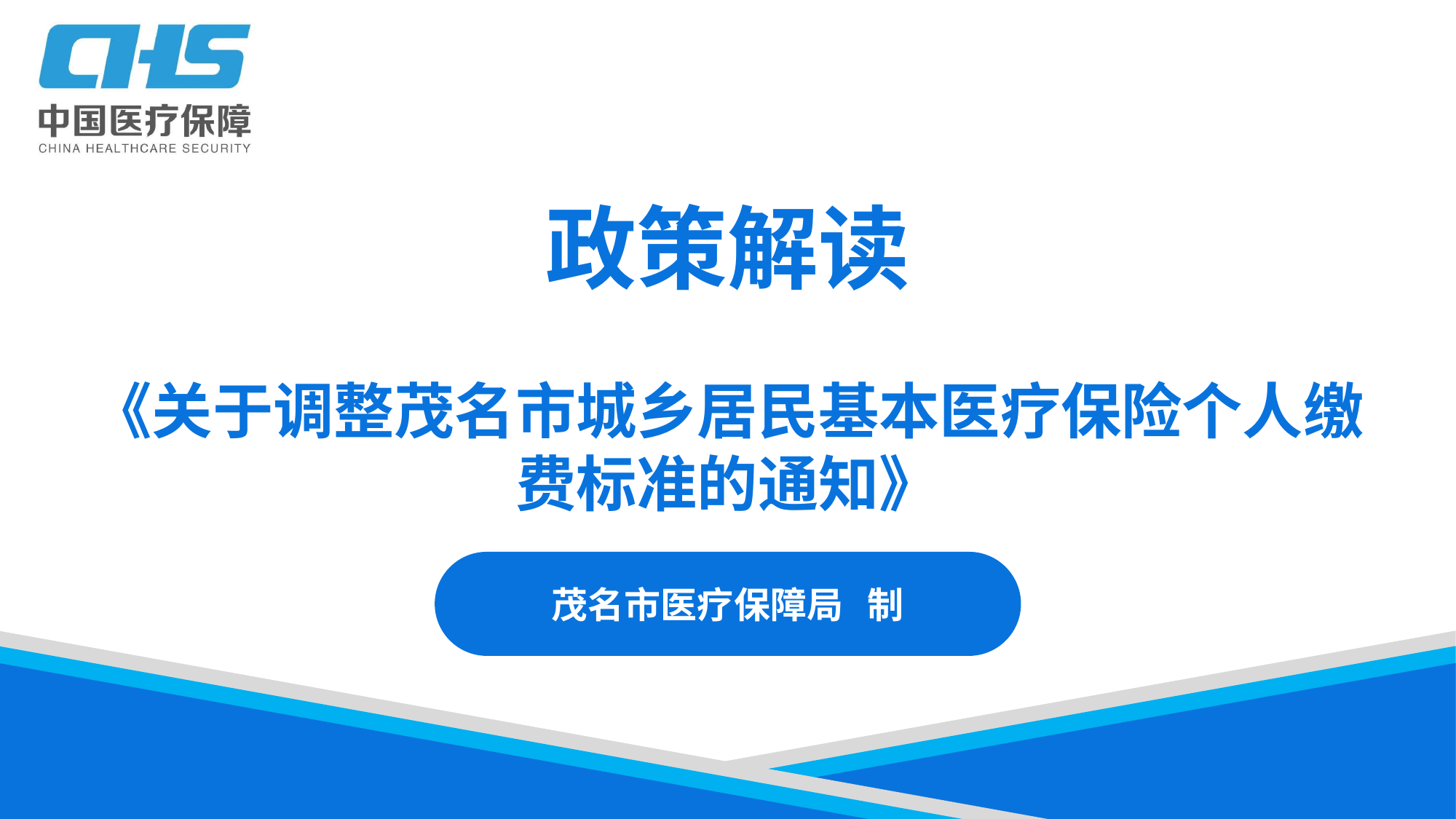

政策解读

《关于调整茂名市城乡居民基本医疗保险个人缴费标准的通知》
茂名市医疗保障局   制